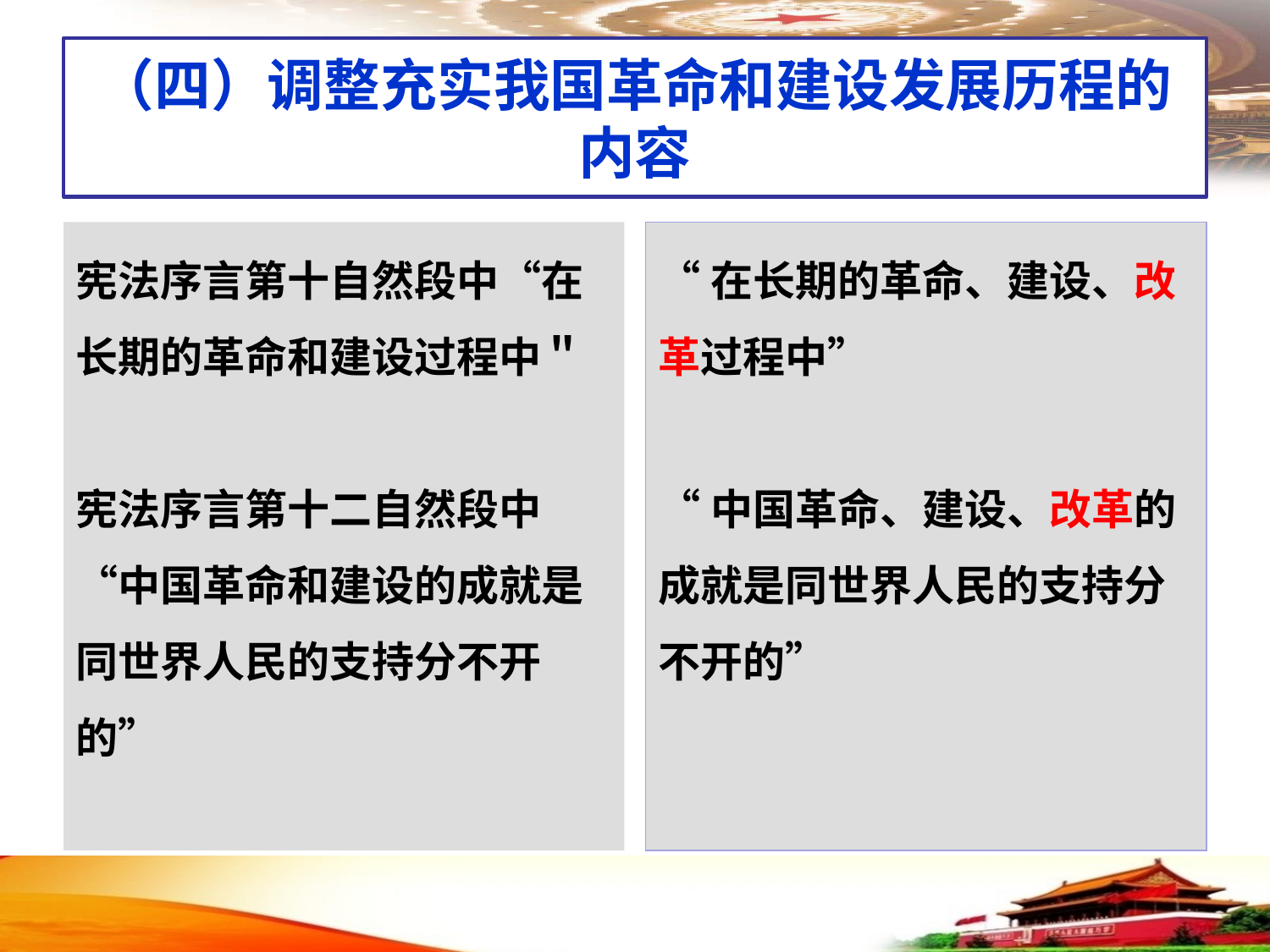

# （四）调整充实我国革命和建设发展历程的内容
宪法序言第十自然段中“在长期的革命和建设过程中＂

宪法序言第十二自然段中“中国革命和建设的成就是同世界人民的支持分不开的”
“在长期的革命、建设、改革过程中”

“中国革命、建设、改革的成就是同世界人民的支持分不开的”